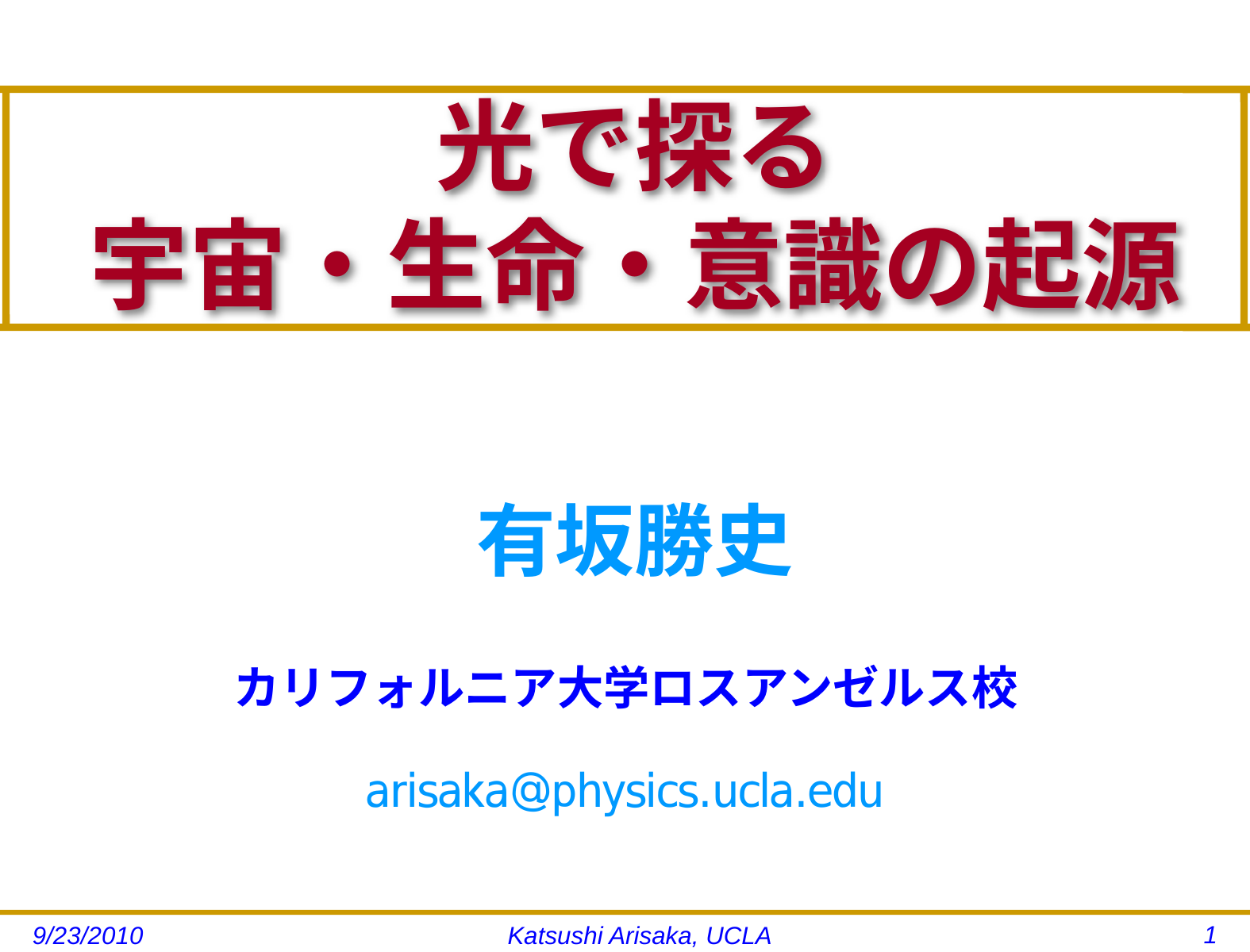

# 光で探る 宇宙・生命・意識の起源

有坂勝史
カリフォルニア大学ロスアンゼルス校

arisaka@physics.ucla.edu
1
9/23/2010
Katsushi Arisaka, UCLA